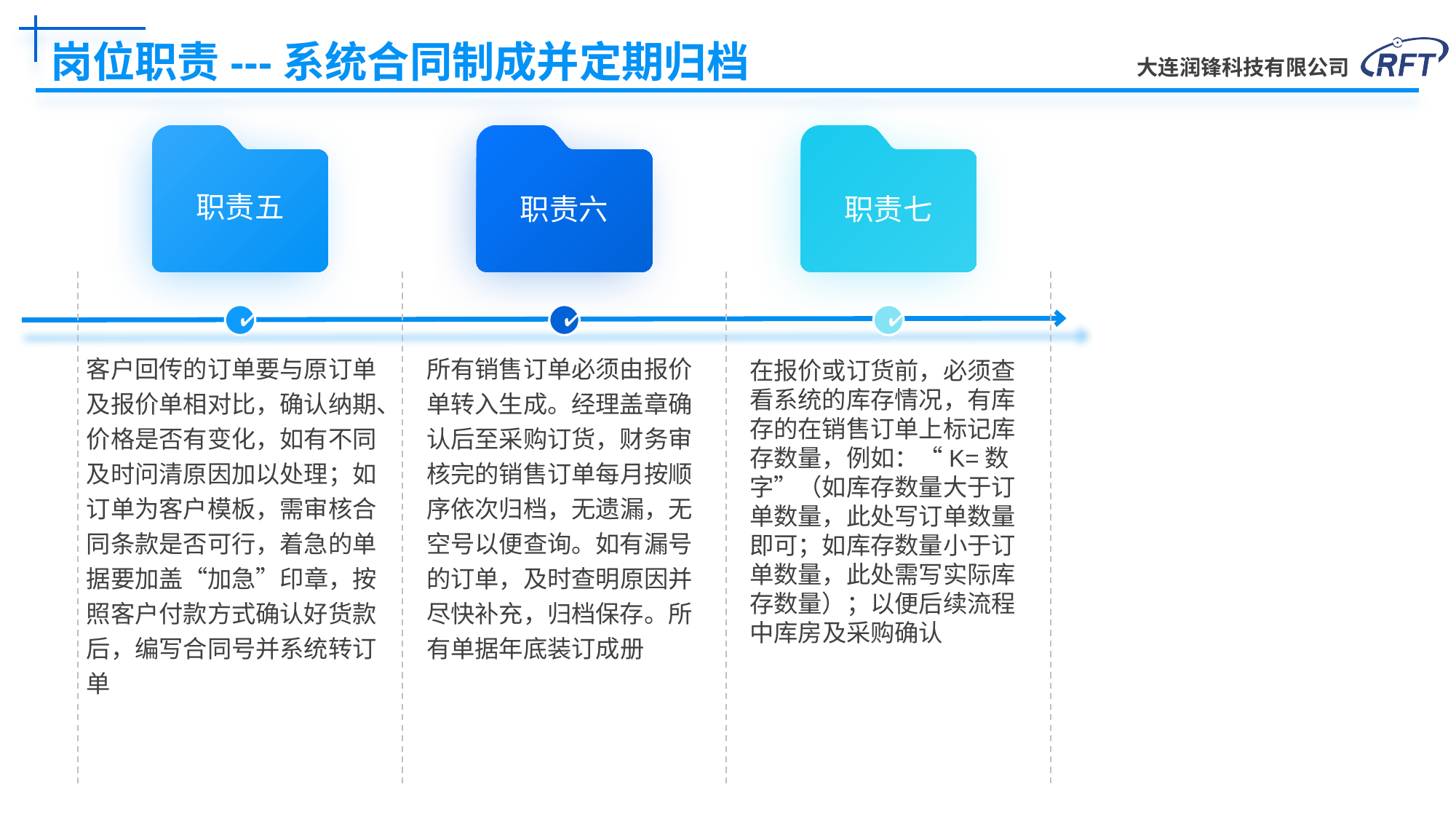

# 岗位职责---系统合同制成并定期归档
职责五
职责六
职责七
✔
✔
✔
客户回传的订单要与原订单及报价单相对比，确认纳期、价格是否有变化，如有不同及时问清原因加以处理；如订单为客户模板，需审核合同条款是否可行，着急的单据要加盖“加急”印章，按照客户付款方式确认好货款后，编写合同号并系统转订单
所有销售订单必须由报价单转入生成。经理盖章确认后至采购订货，财务审核完的销售订单每月按顺序依次归档，无遗漏，无空号以便查询。如有漏号的订单，及时查明原因并尽快补充，归档保存。所有单据年底装订成册
在报价或订货前，必须查看系统的库存情况，有库存的在销售订单上标记库存数量，例如：“K=数字”（如库存数量大于订单数量，此处写订单数量即可；如库存数量小于订单数量，此处需写实际库存数量）；以便后续流程中库房及采购确认